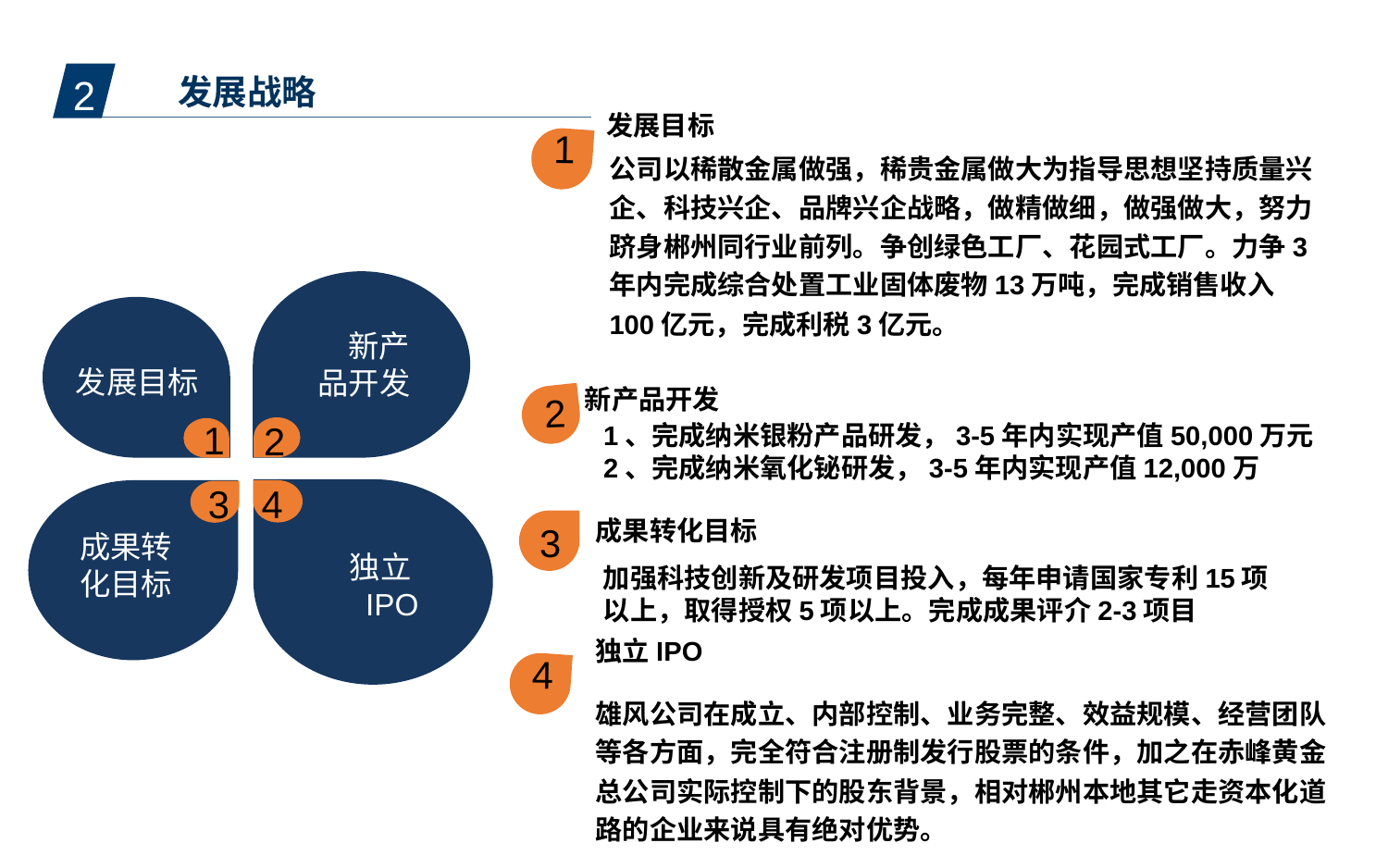

2

发展战略
发展目标

1
公司以稀散金属做强，稀贵金属做大为指导思想坚持质量兴企、科技兴企、品牌兴企战略，做精做细，做强做大，努力跻身郴州同行业前列。争创绿色工厂、花园式工厂。力争3年内完成综合处置工业固体废物13万吨，完成销售收入100亿元，完成利税3亿元。

   新产品开发

发展目标
新产品开发

2
1

2

1、完成纳米银粉产品研发，3-5年内实现产值50,000万元
2、完成纳米氧化铋研发，3-5年内实现产值12,000万
3

4

成果转化目标
成果转化目标

3
独立IPO
加强科技创新及研发项目投入，每年申请国家专利15项以上，取得授权5项以上。完成成果评介2-3项目
独立IPO

4
雄风公司在成立、内部控制、业务完整、效益规模、经营团队等各方面，完全符合注册制发行股票的条件，加之在赤峰黄金总公司实际控制下的股东背景，相对郴州本地其它走资本化道路的企业来说具有绝对优势。